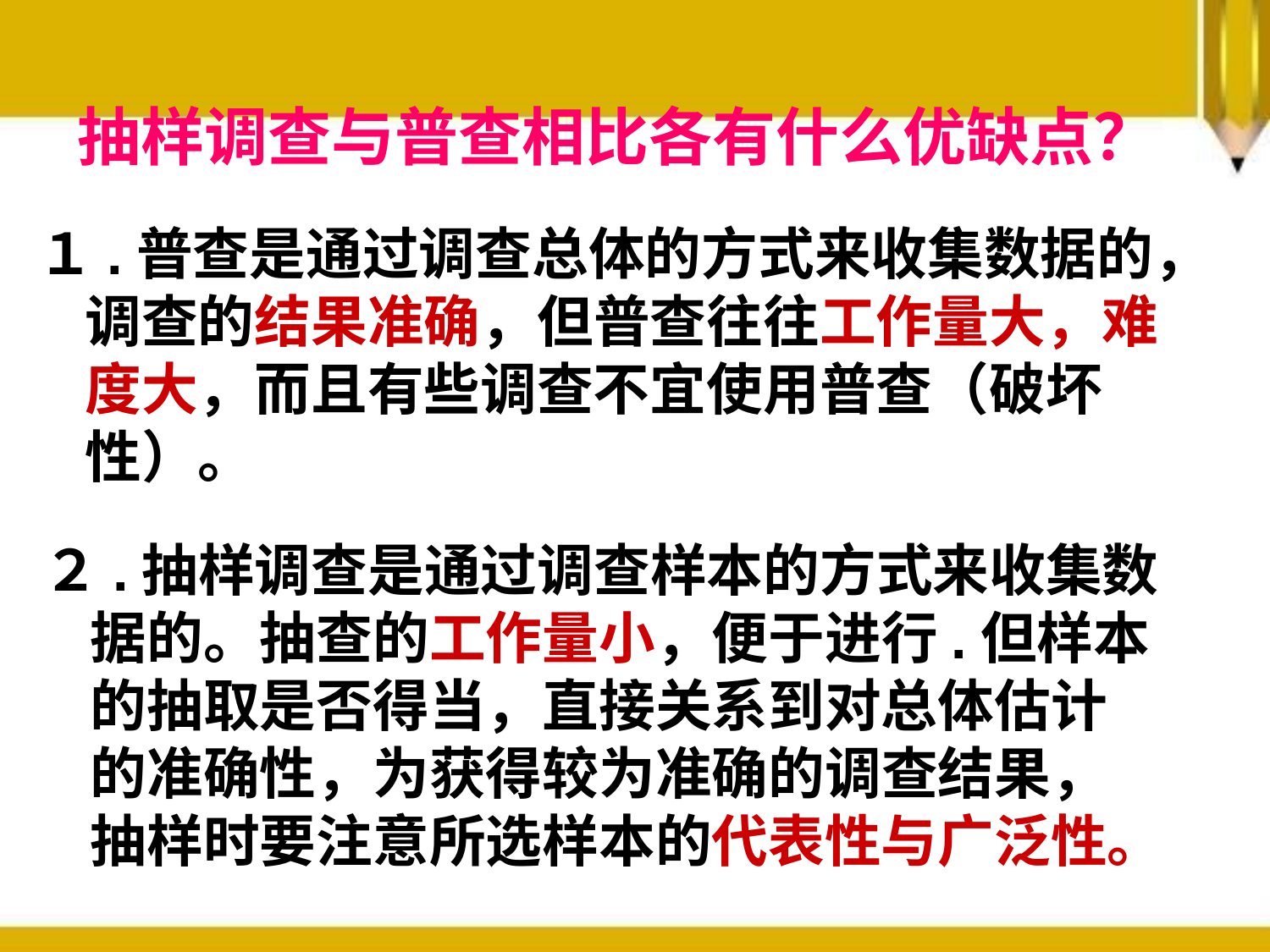

# 抽样调查与普查相比各有什么优缺点？
１.普查是通过调查总体的方式来收集数据的，调查的结果准确，但普查往往工作量大，难度大，而且有些调查不宜使用普查（破坏性）。
２.抽样调查是通过调查样本的方式来收集数据的。抽查的工作量小，便于进行.但样本的抽取是否得当，直接关系到对总体估计的准确性，为获得较为准确的调查结果，抽样时要注意所选样本的代表性与广泛性。